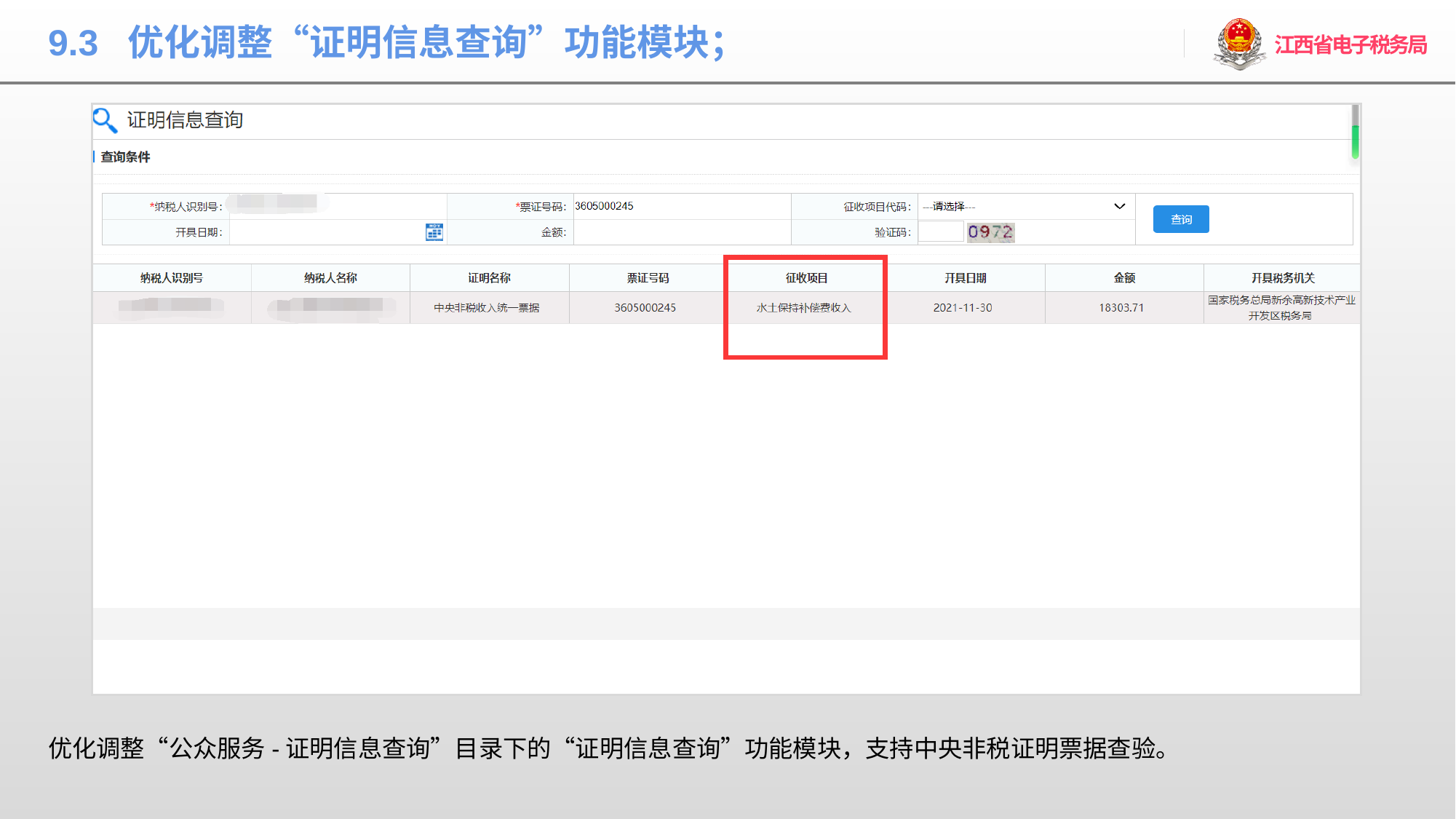

9.3  优化调整“证明信息查询”功能模块；

优化调整“公众服务-证明信息查询”目录下的“证明信息查询”功能模块，支持中央非税证明票据查验。